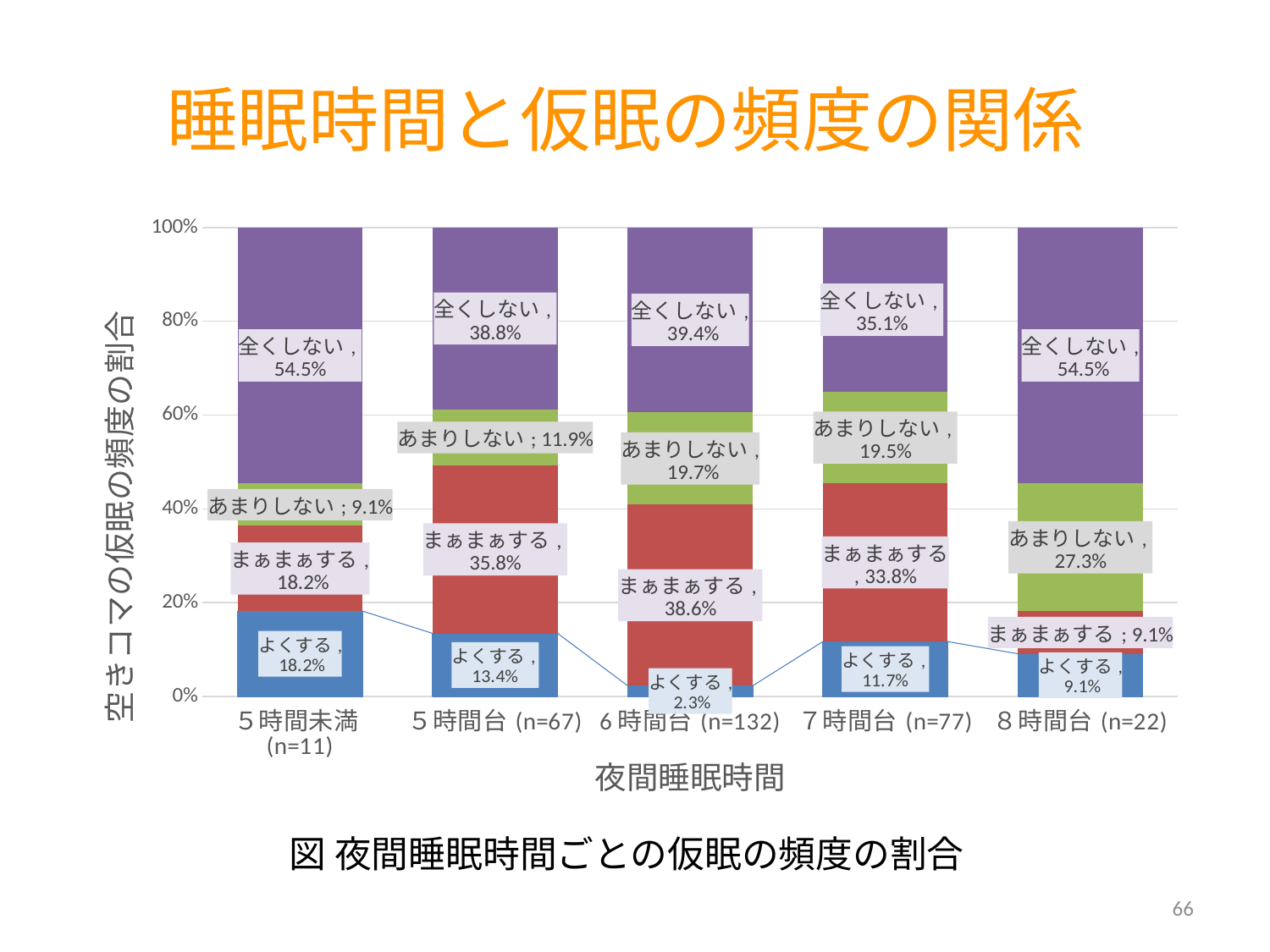

睡眠時間と仮眠の頻度の関係

### Chart

| Category | よくする | まぁまぁする | あまりしない | 全くしない |
|---|---|---|---|---|
| ５時間未満(n=11) | 0.181818181818182 | 0.181818181818182 | 0.0909090909090909 | 0.545454545454545 |
| ５時間台(n=67) | 0.134328358208955 | 0.358208955223881 | 0.119402985074627 | 0.388059701492537 |
| 6時間台(n=132) | 0.0227272727272727 | 0.386363636363636 | 0.196969696969697 | 0.393939393939394 |
| ７時間台(n=77) | 0.116883116883117 | 0.337662337662338 | 0.194805194805195 | 0.350649350649351 |
| ８時間台(n=22) | 0.0909090909090909 | 0.0909090909090909 | 0.272727272727273 | 0.545454545454545 |
図 夜間睡眠時間ごとの仮眠の頻度の割合
66